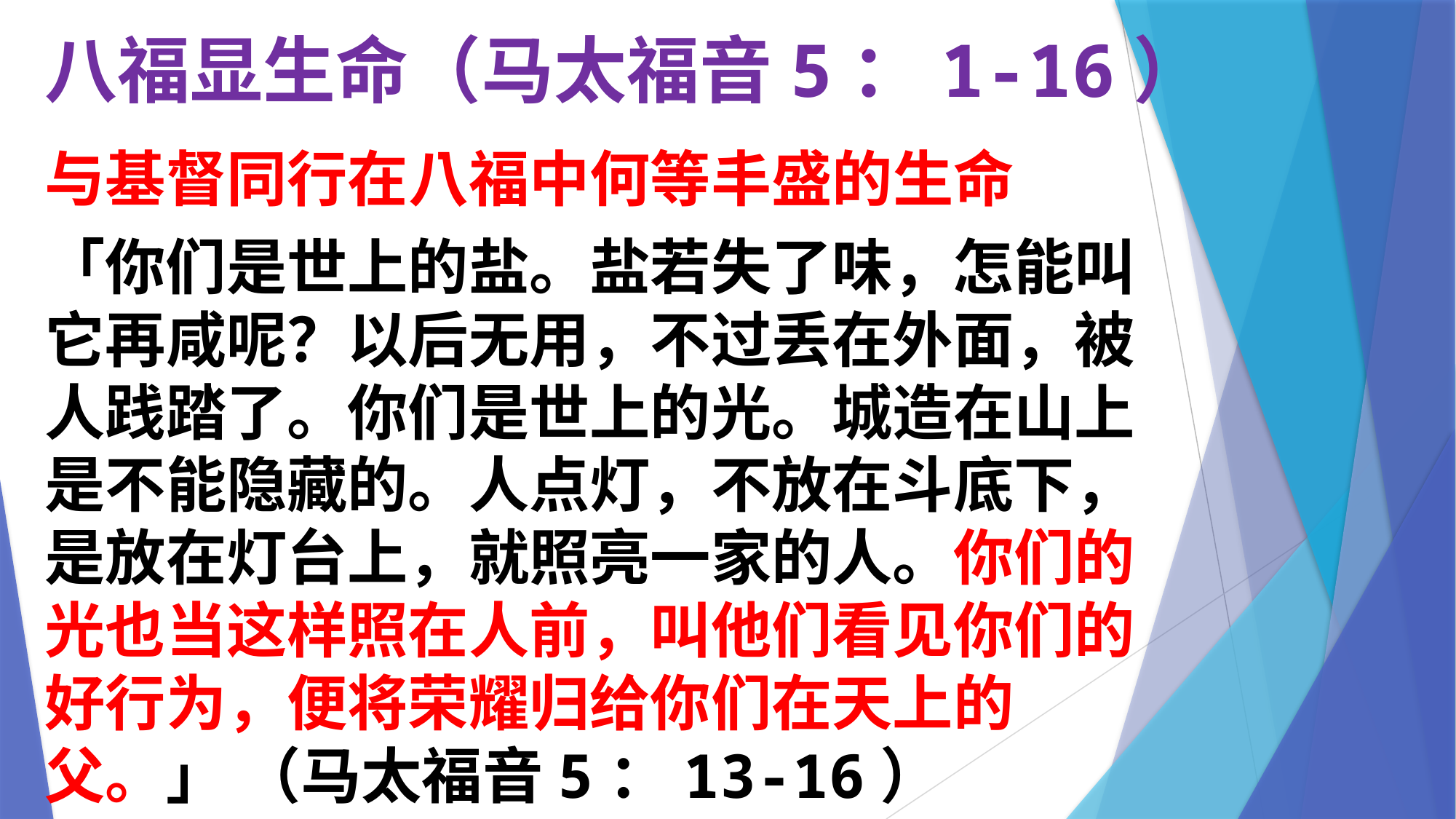

# 八福显生命（马太福音5：1-16）
与基督同行在八福中何等丰盛的生命
「你们是世上的盐。盐若失了味，怎能叫它再咸呢？以后无用，不过丢在外面，被人践踏了。你们是世上的光。城造在山上是不能隐藏的。人点灯，不放在斗底下，是放在灯台上，就照亮一家的人。你们的光也当这样照在人前，叫他们看见你们的好行为，便将荣耀归给你们在天上的父。」 （马太福音5：13-16）